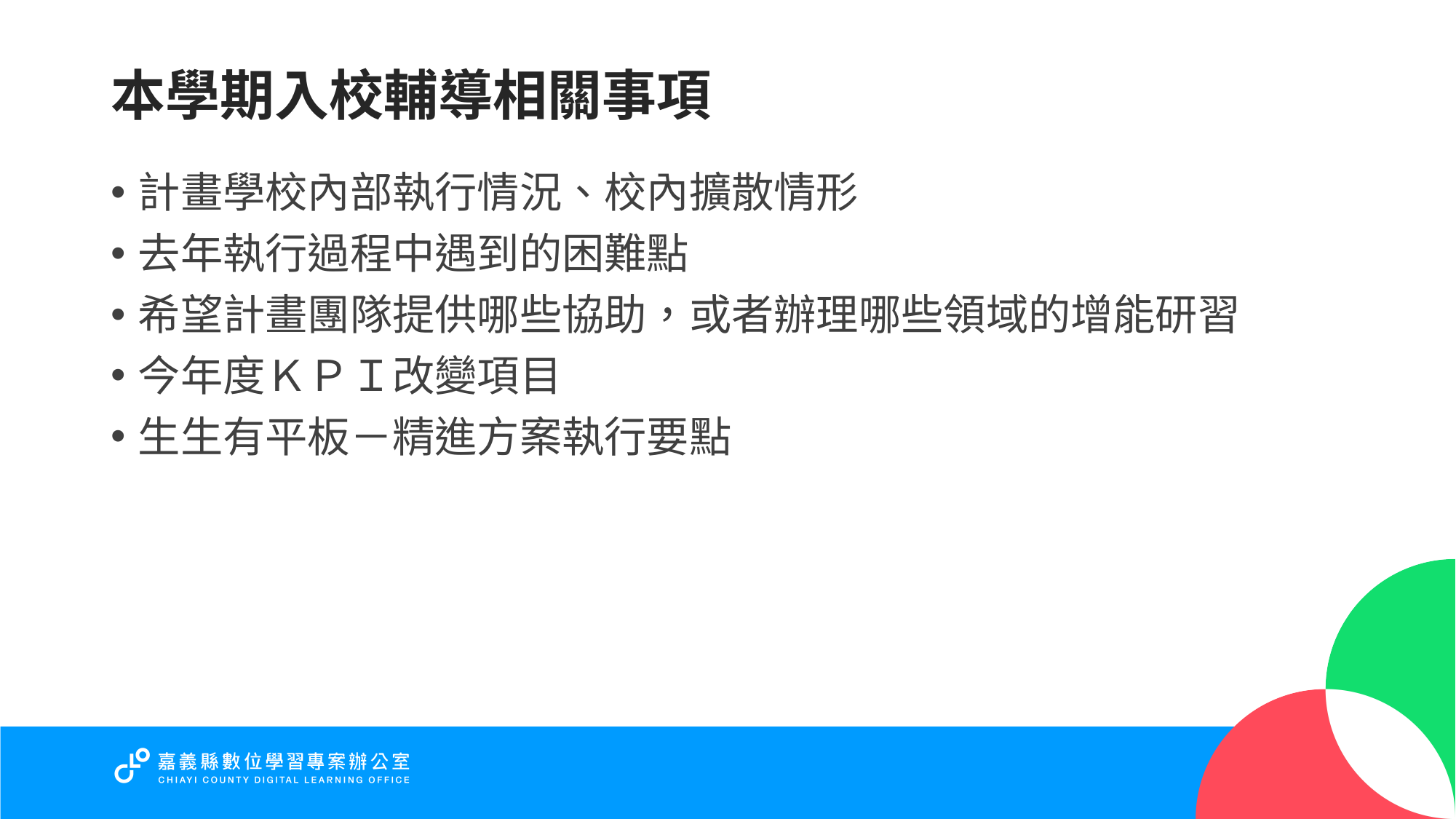

# 本學期入校輔導相關事項
計畫學校內部執行情況、校內擴散情形
去年執行過程中遇到的困難點
希望計畫團隊提供哪些協助，或者辦理哪些領域的增能研習
今年度ＫＰＩ改變項目
生生有平板－精進方案執行要點